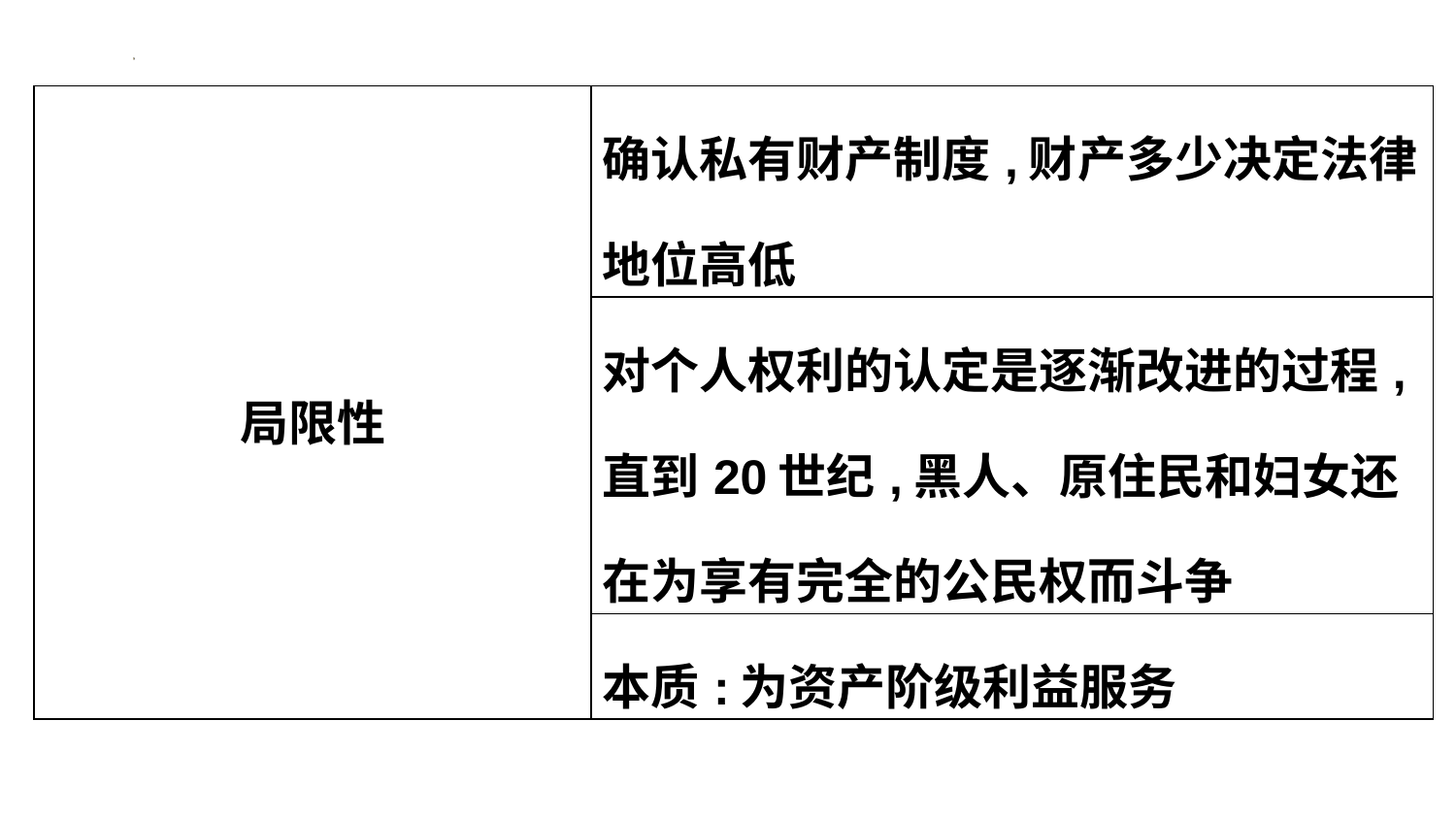

| 局限性 | 确认私有财产制度,财产多少决定法律地位高低 |
| --- | --- |
|  | 对个人权利的认定是逐渐改进的过程,直到20世纪,黑人、原住民和妇女还在为享有完全的公民权而斗争 |
|  | 本质:为资产阶级利益服务 |